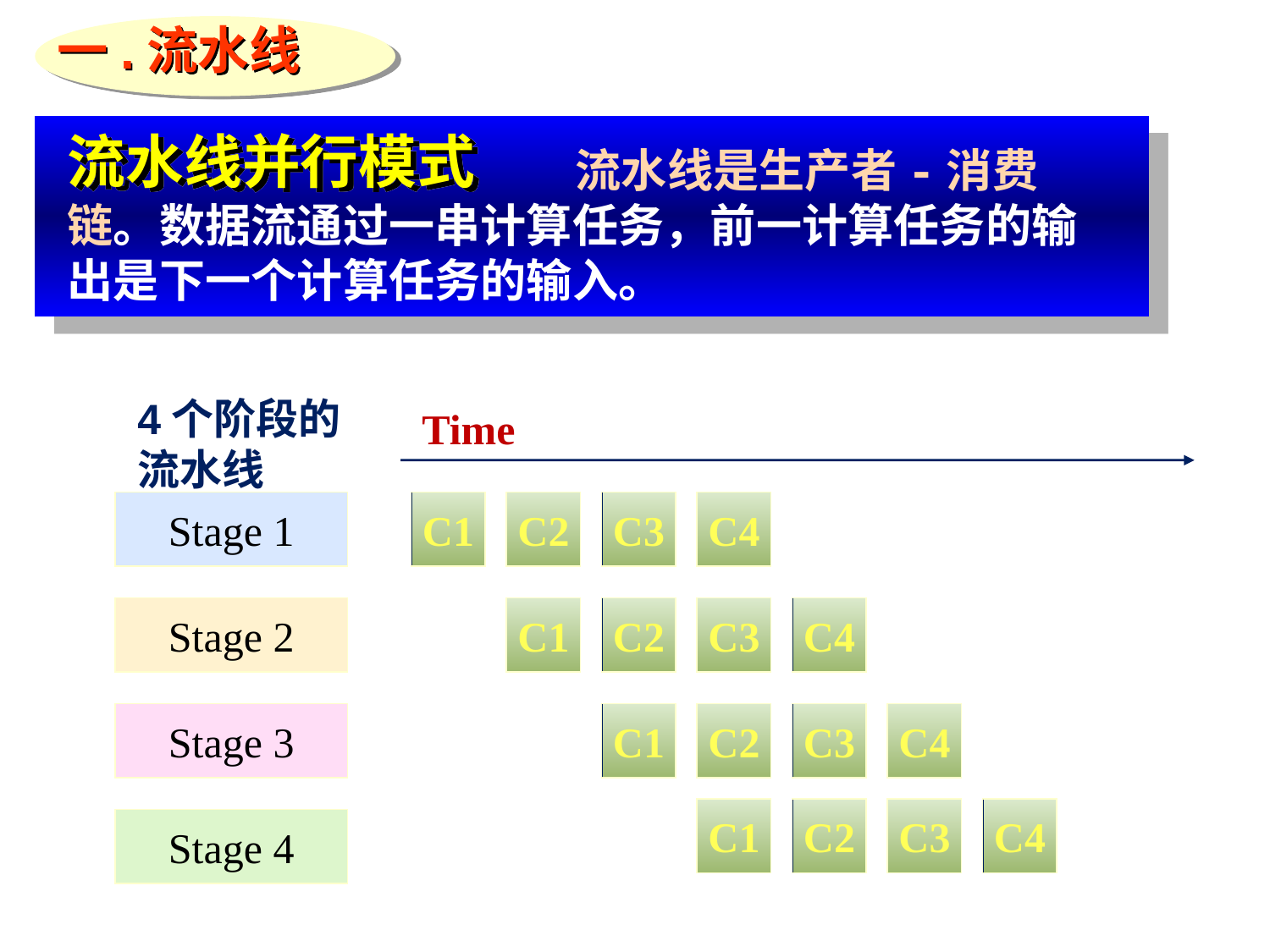

一.流水线

流水线并行模式
				流水线是生产者-消费链。数据流通过一串计算任务，前一计算任务的输出是下一个计算任务的输入。
4个阶段的流水线
Time

Stage 1
C1
C2
C3
C4
Stage 2
C1
C2
C3
C4
Stage 3
C1
C2
C3
C4
C1
C2
C3
C4
Stage 4